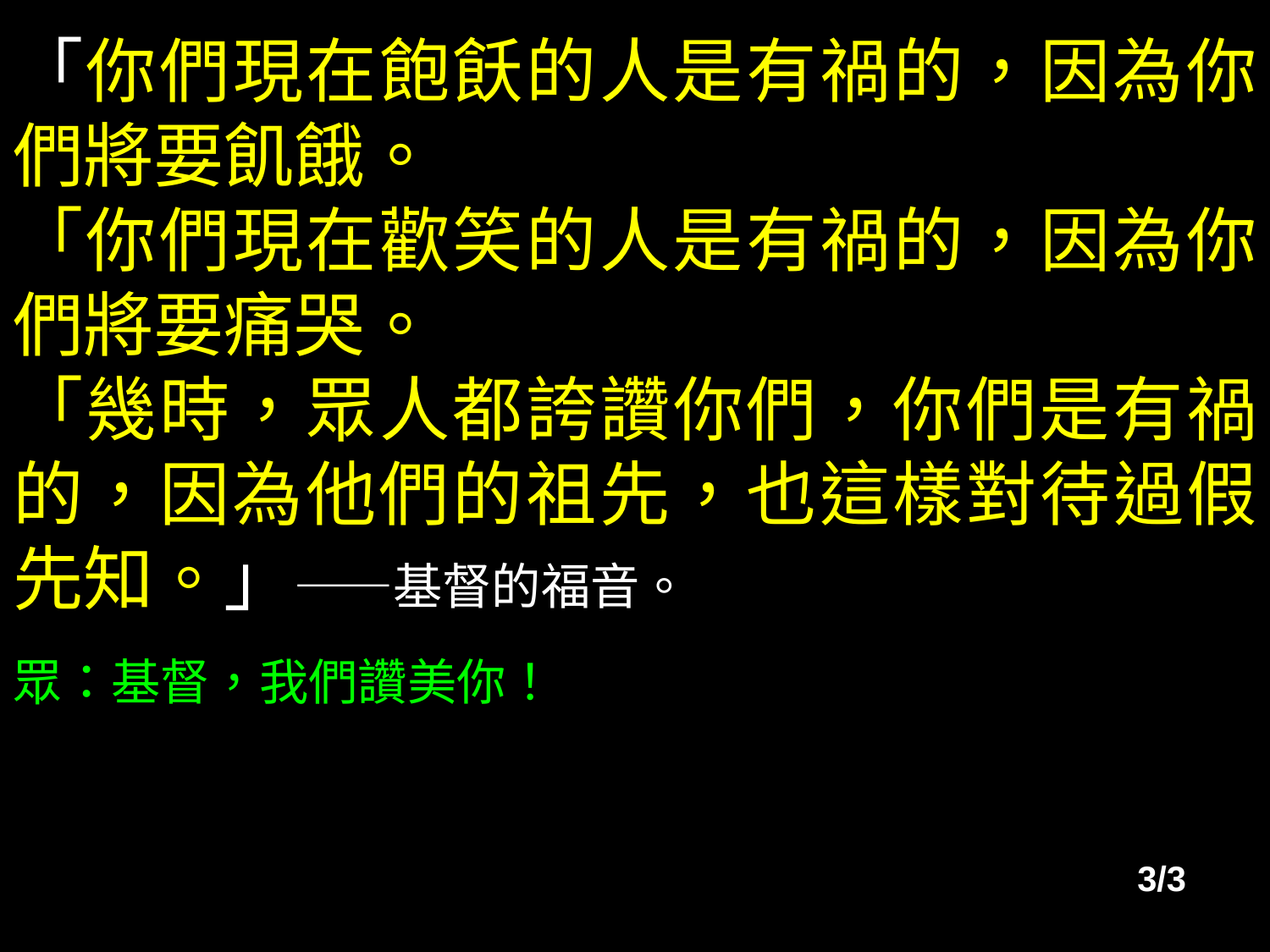

「你們現在飽飫的人是有禍的，因為你們將要飢餓。
「你們現在歡笑的人是有禍的，因為你們將要痛哭。
「幾時，眾人都誇讚你們，你們是有禍的，因為他們的祖先，也這樣對待過假先知。」——基督的福音。
眾：基督，我們讚美你！

3/3